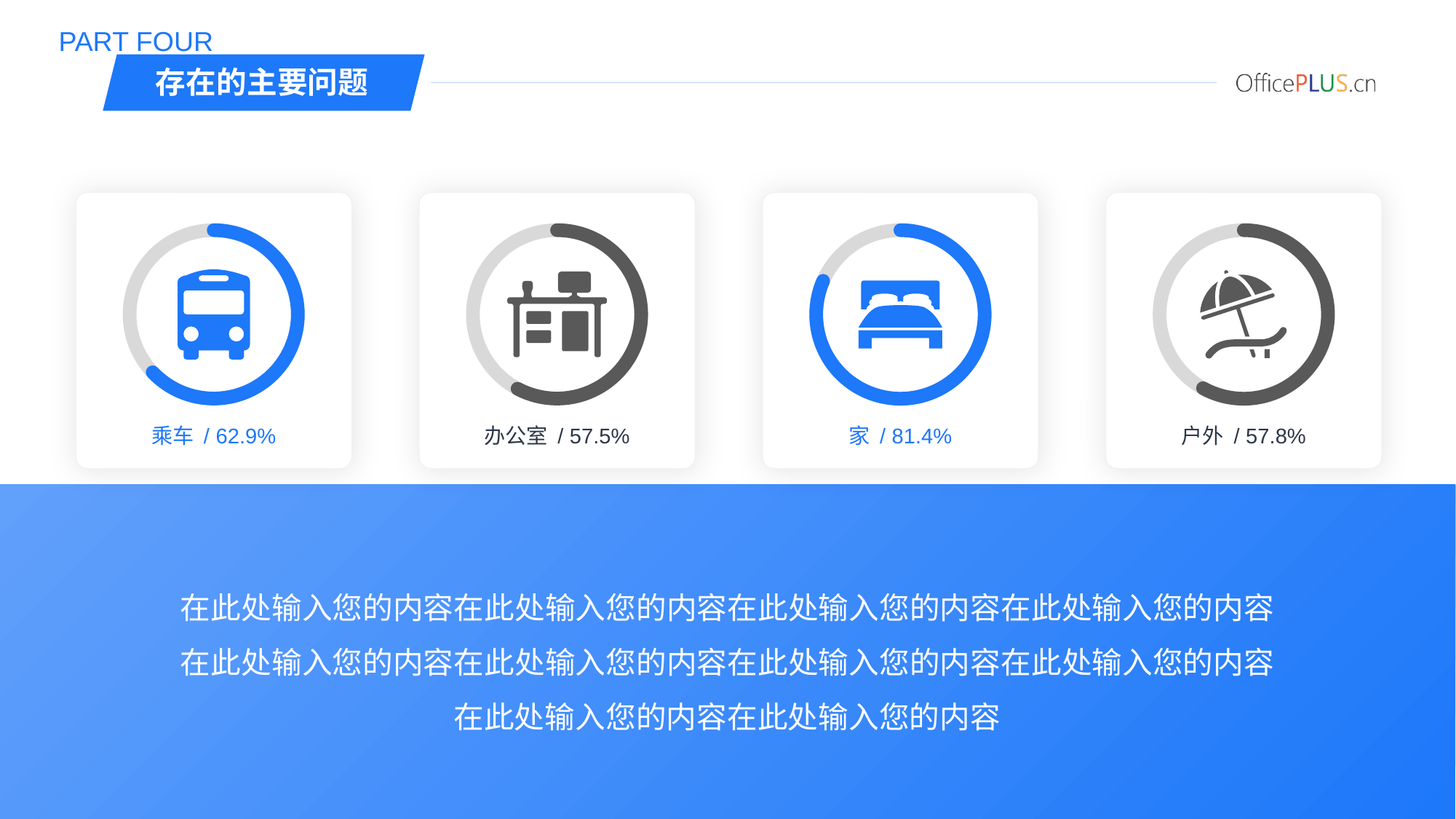

PART FOUR
存在的主要问题

乘车 / 62.9%
办公室 / 57.5%
家 / 81.4%
户外 / 57.8%

在此处输入您的内容在此处输入您的内容在此处输入您的内容在此处输入您的内容
在此处输入您的内容在此处输入您的内容在此处输入您的内容在此处输入您的内容
在此处输入您的内容在此处输入您的内容